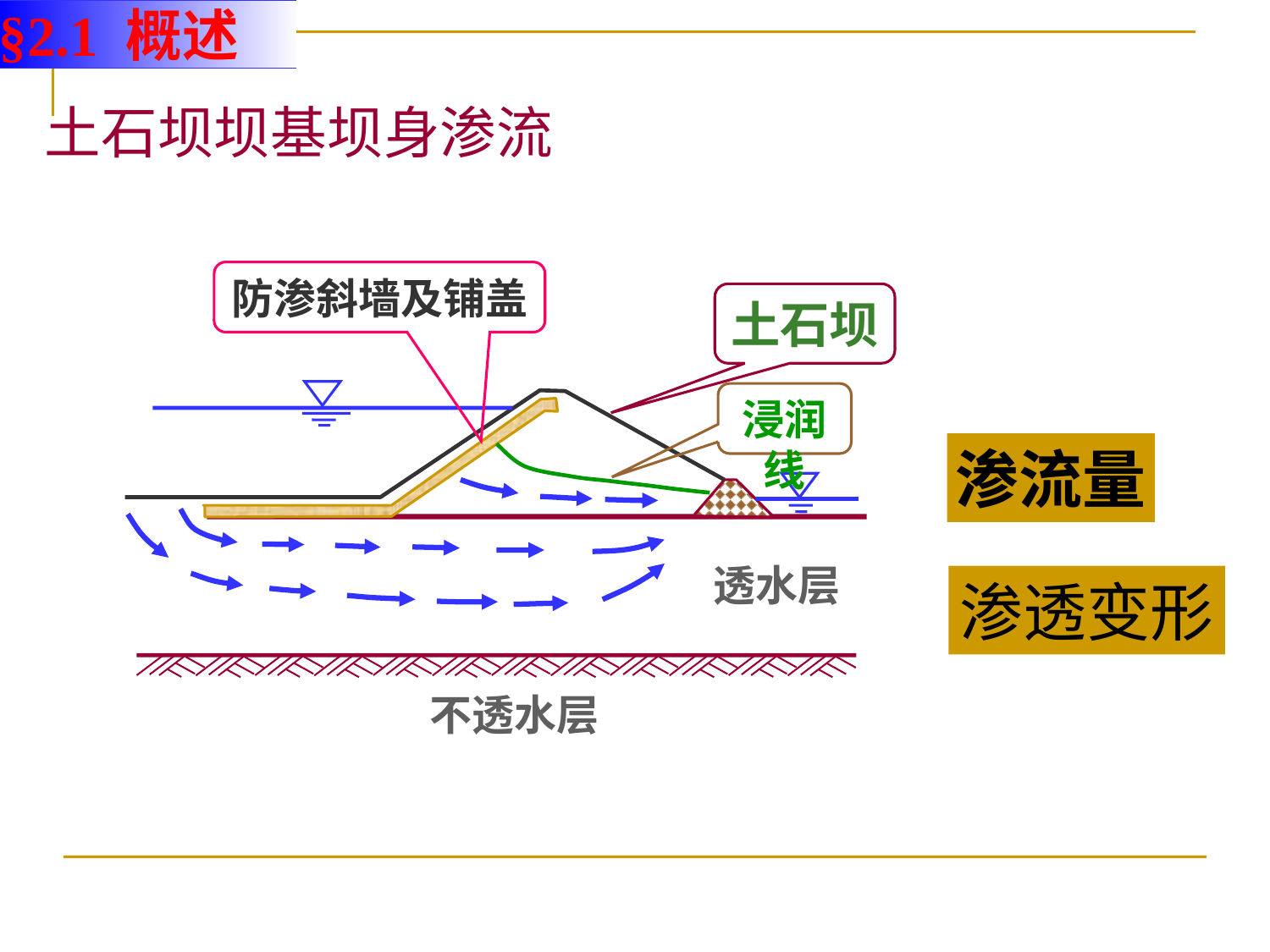

§2.1 概述
土石坝坝基坝身渗流
防渗斜墙及铺盖
土石坝

浸润线

渗流量

透水层

渗透变形

不透水层